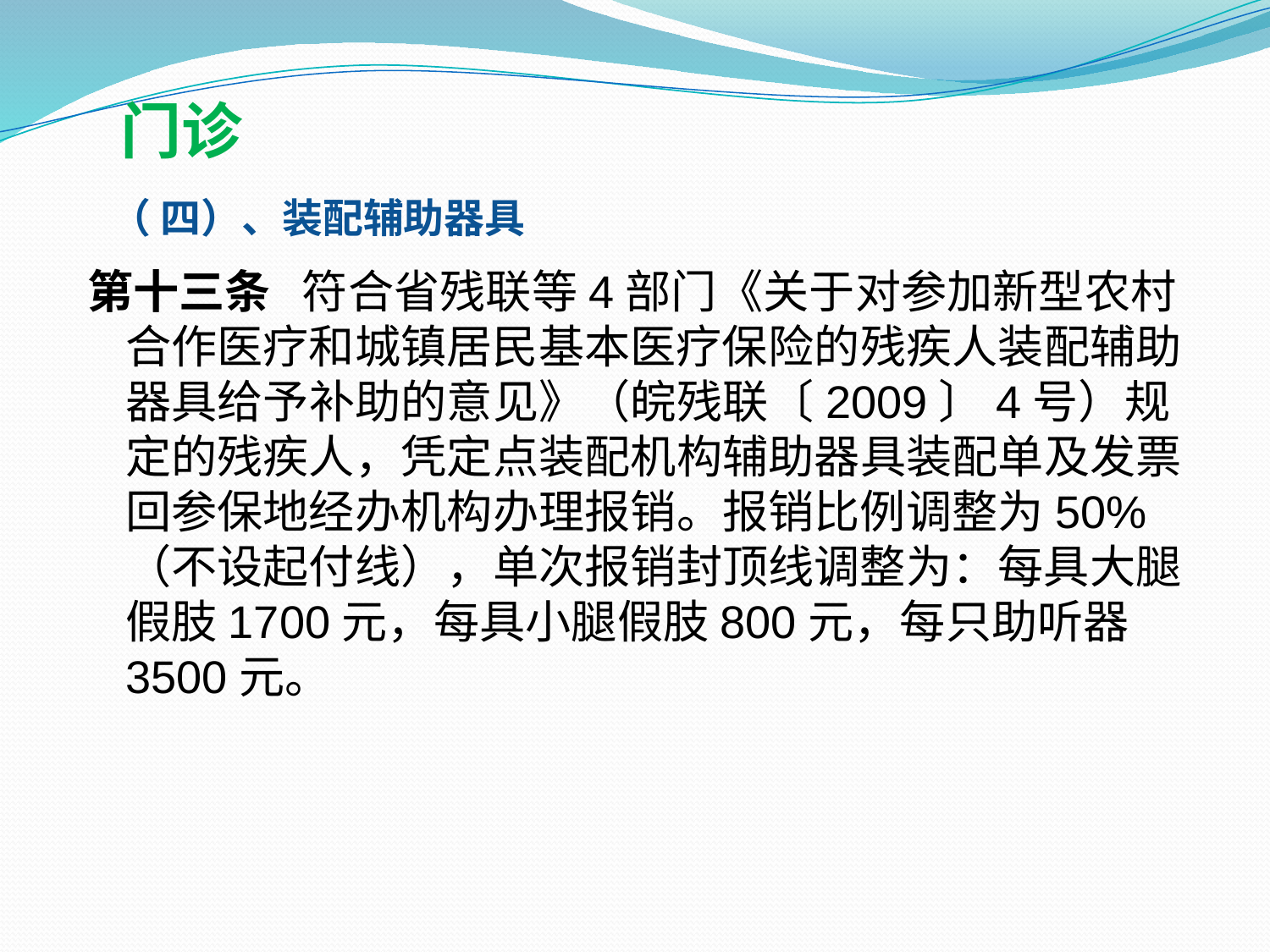

# 门诊
 （ 四）、装配辅助器具

第十三条   符合省残联等4部门《关于对参加新型农村合作医疗和城镇居民基本医疗保险的残疾人装配辅助器具给予补助的意见》（皖残联〔2009〕4号）规定的残疾人，凭定点装配机构辅助器具装配单及发票回参保地经办机构办理报销。报销比例调整为50%（不设起付线），单次报销封顶线调整为：每具大腿假肢1700元，每具小腿假肢800元，每只助听器3500元。